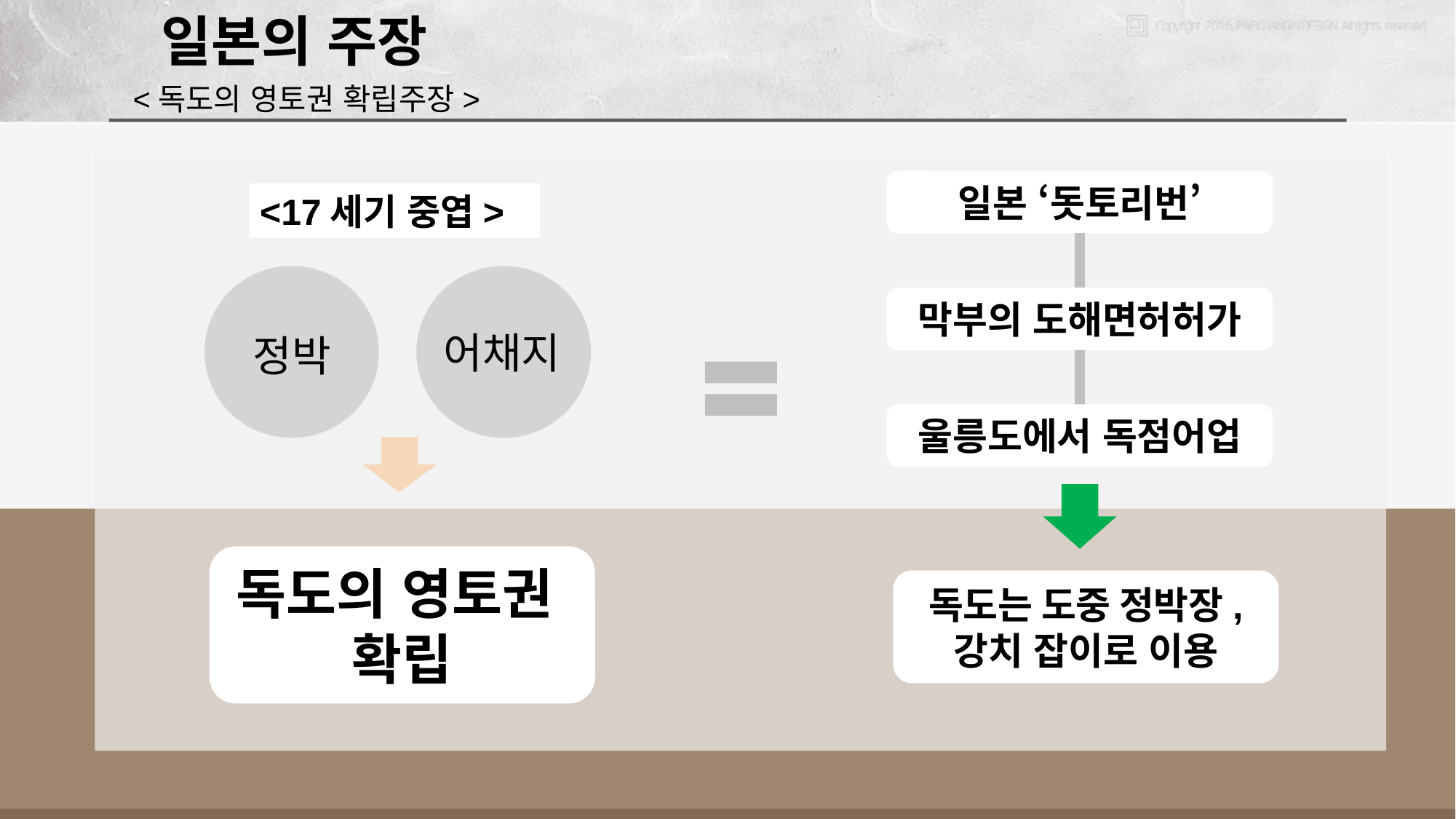

일본의 주장
<독도의 영토권 확립주장>

일본 ‘돗토리번’
막부의 도해면허허가
울릉도에서 독점어업

<17세기 중엽>

어채지
정박

독도의 영토권  확립

독도는 도중 정박장, 강치 잡이로 이용